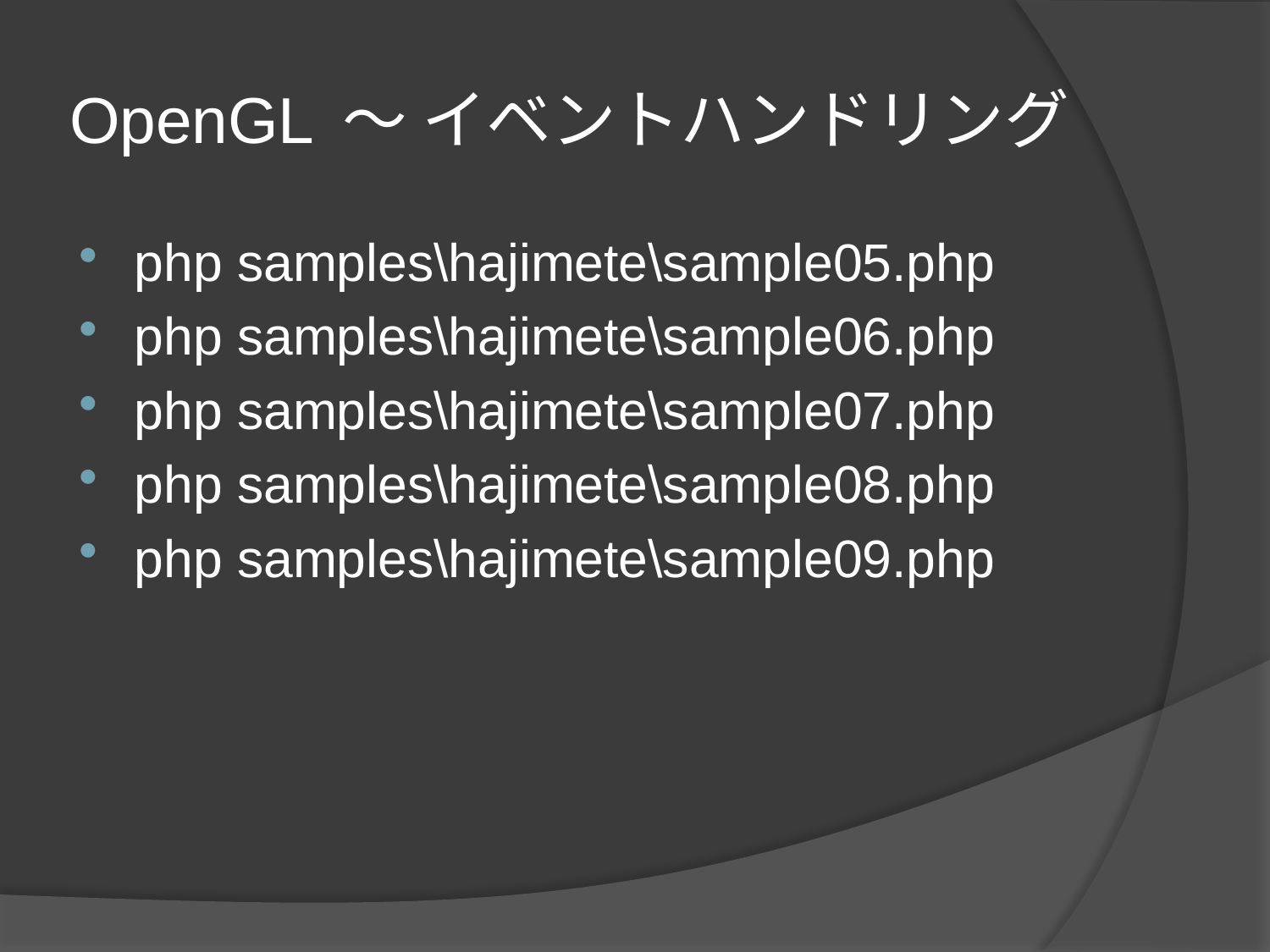

# OpenGL ～ イベントハンドリング
php samples\hajimete\sample05.php
php samples\hajimete\sample06.php
php samples\hajimete\sample07.php
php samples\hajimete\sample08.php
php samples\hajimete\sample09.php